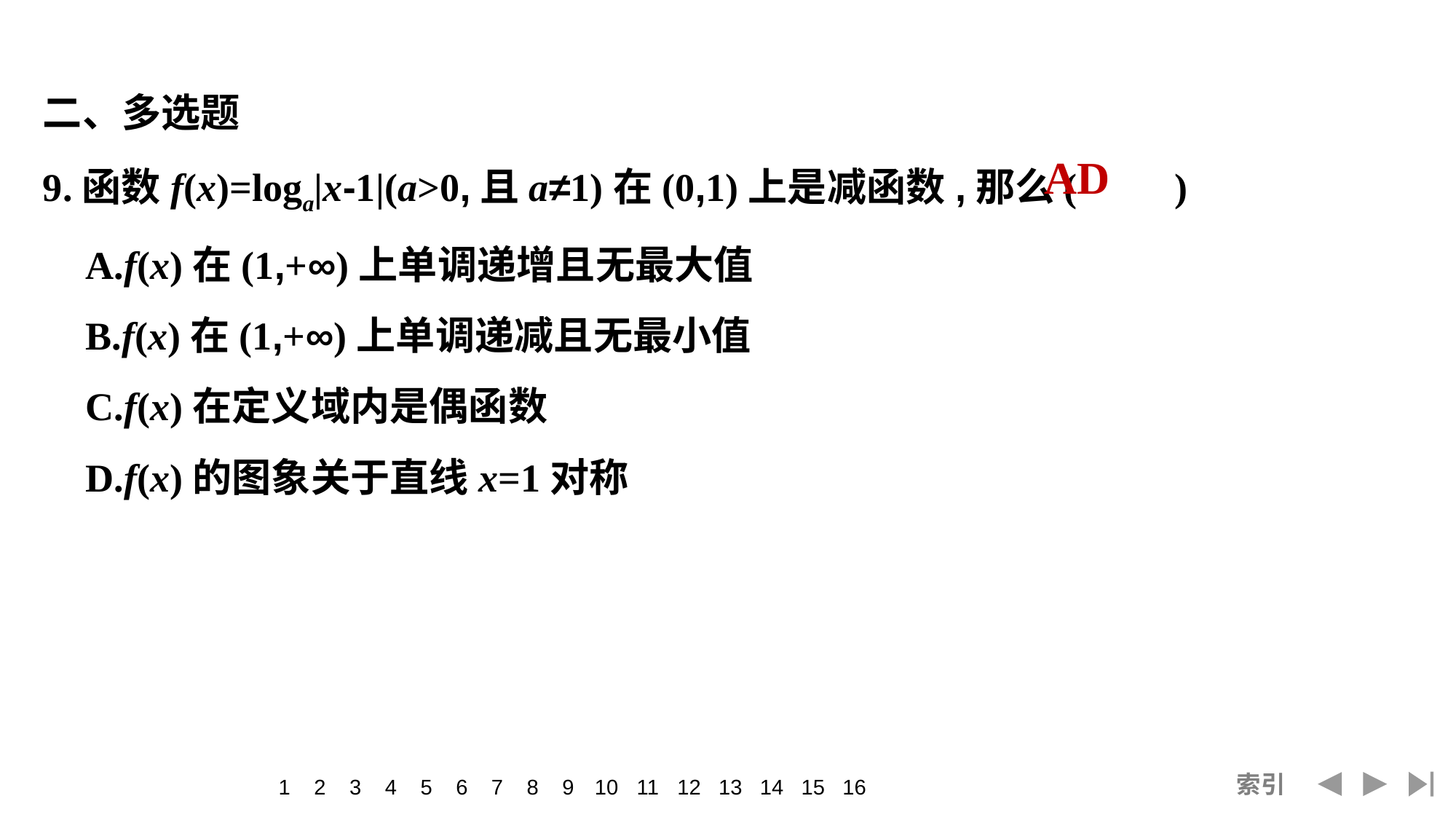

二、多选题
9.函数f(x)=loga|x-1|(a>0,且a≠1)在(0,1)上是减函数,那么(　　)
A.f(x)在(1,+∞)上单调递增且无最大值
B.f(x)在(1,+∞)上单调递减且无最小值
C.f(x)在定义域内是偶函数
D.f(x)的图象关于直线x=1对称
AD